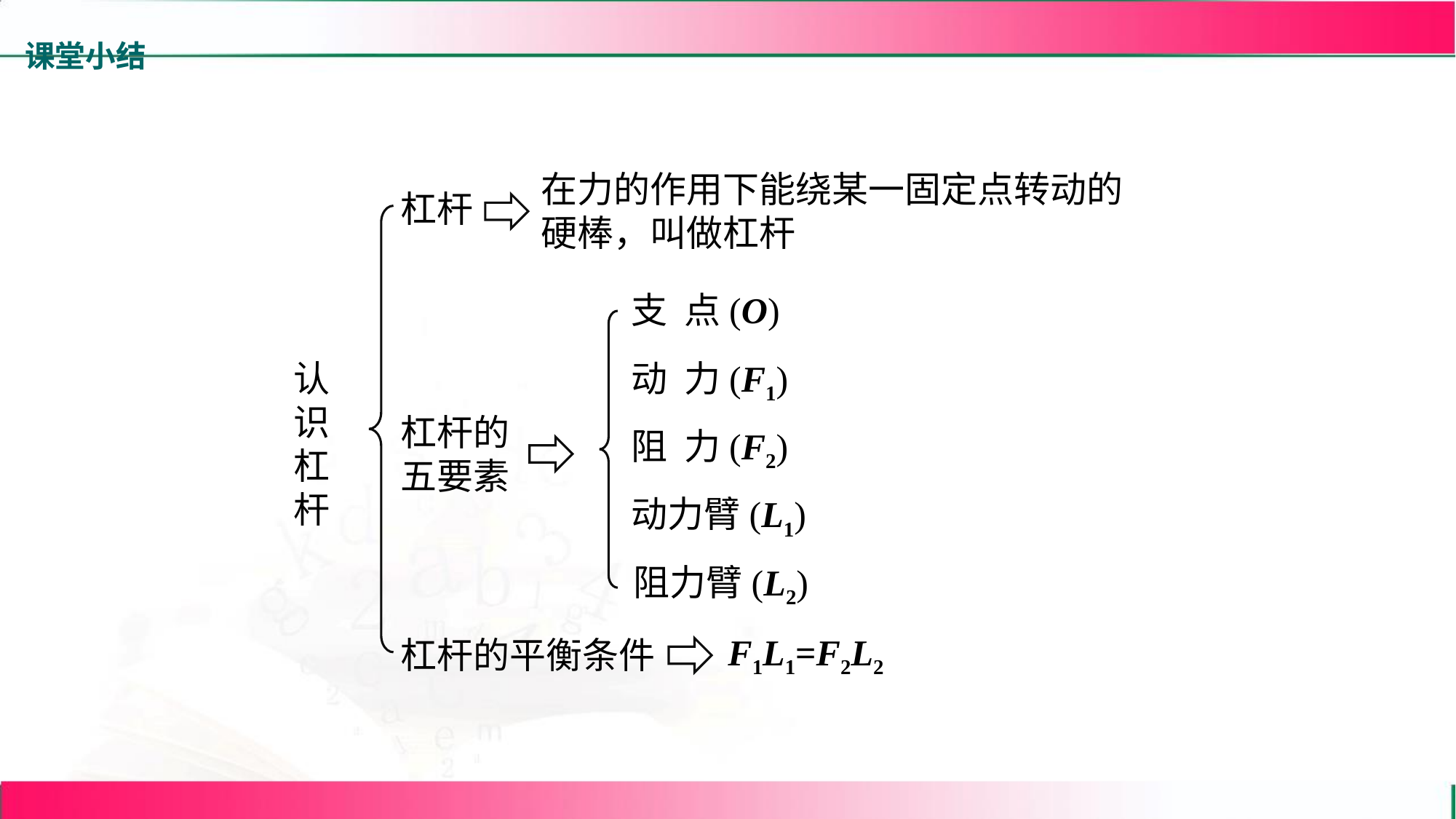

课堂小结
在力的作用下能绕某一固定点转动的硬棒，叫做杠杆
杠杆

支  点(O)

认识杠杆
动  力(F1)
杠杆的五要素
阻  力(F2)

动力臂(L1)
阻力臂(L2)
F1L1=F2L2
杠杆的平衡条件